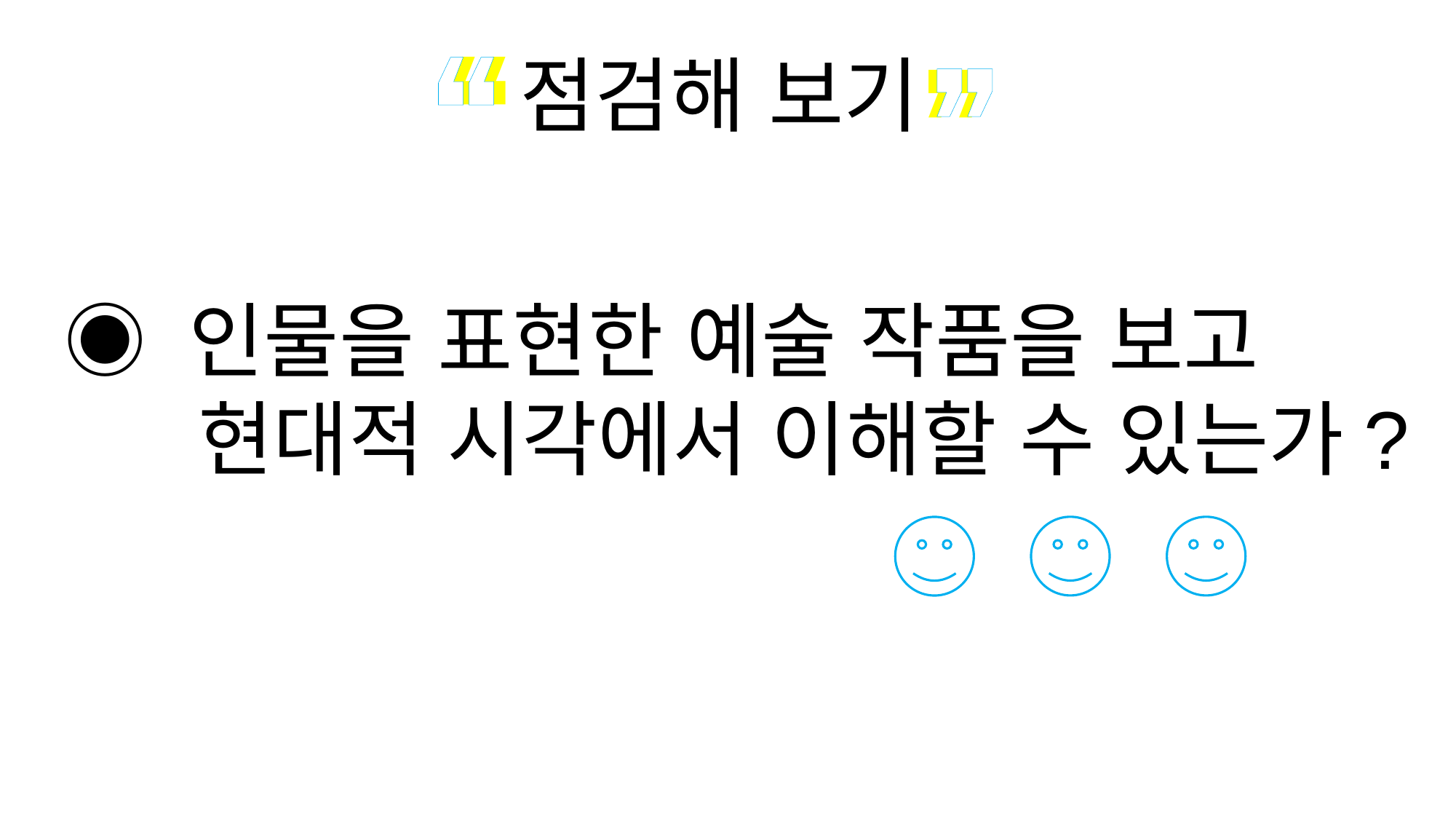

“
“
”
”
점검해 보기
◉ 인물을 표현한 예술 작품을 보고
     현대적 시각에서 이해할 수 있는가?